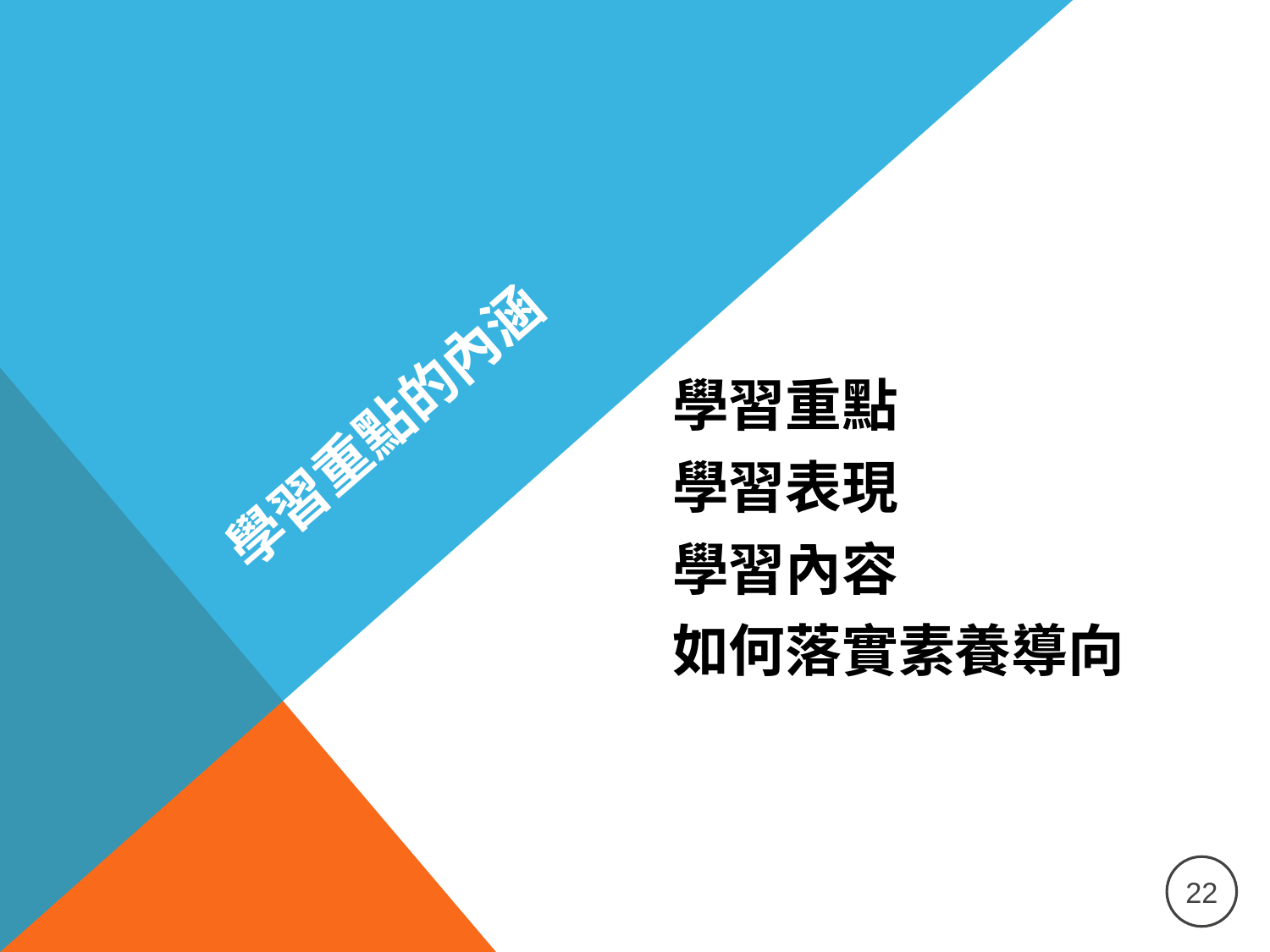

# 學習重點的內涵

學習重點
學習表現
學習內容
如何落實素養導向

22